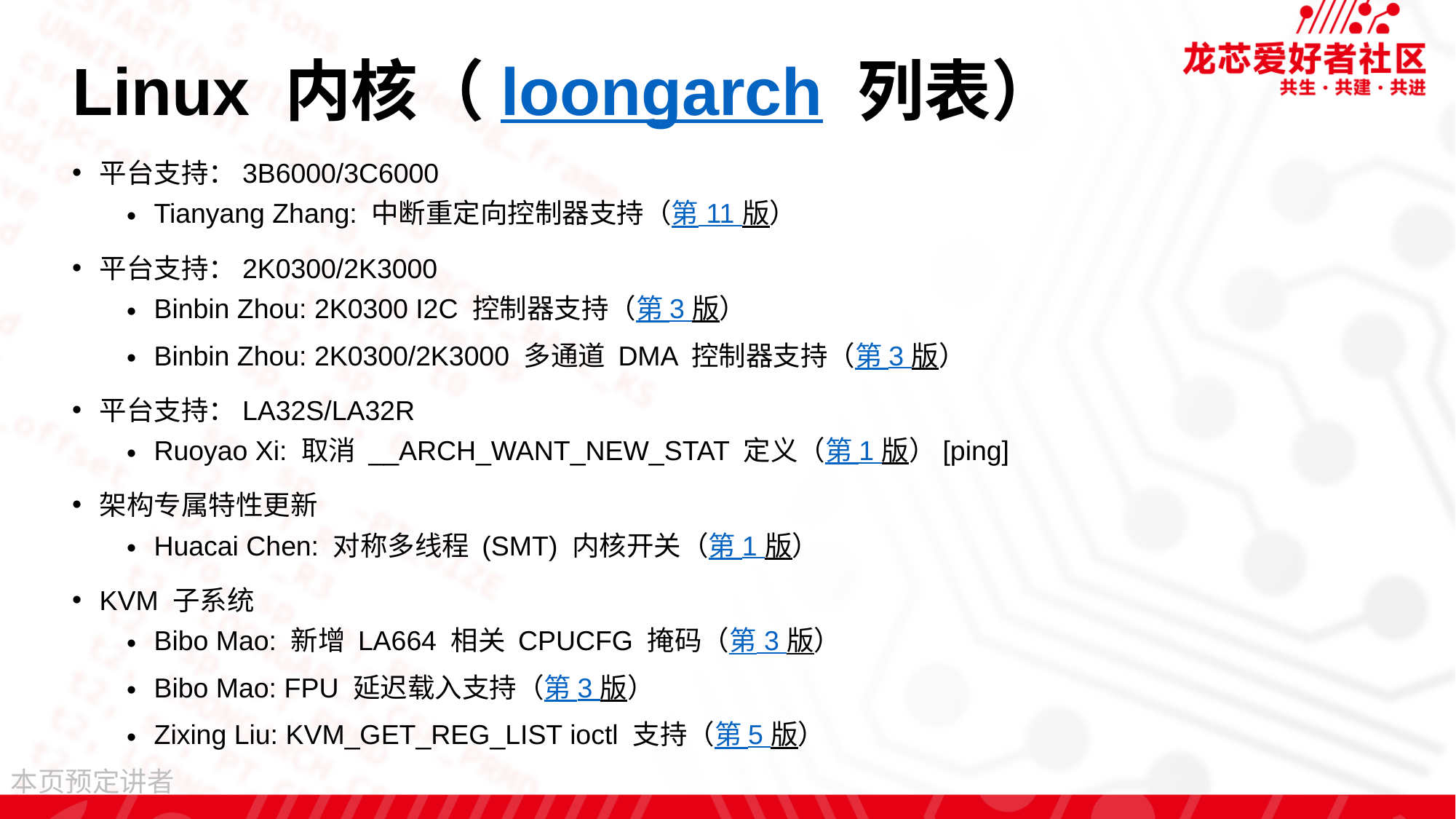

# Linux 内核（loongarch 列表）
平台支持：3B6000/3C6000
Tianyang Zhang: 中断重定向控制器支持（第 11 版）
平台支持：2K0300/2K3000
Binbin Zhou: 2K0300 I2C 控制器支持（第 3 版）
Binbin Zhou: 2K0300/2K3000 多通道 DMA 控制器支持（第 3 版）
平台支持：LA32S/LA32R
Ruoyao Xi: 取消 __ARCH_WANT_NEW_STAT 定义（第 1 版）[ping]
架构专属特性更新
Huacai Chen: 对称多线程 (SMT) 内核开关（第 1 版）
KVM 子系统
Bibo Mao: 新增 LA664 相关 CPUCFG 掩码（第 3 版）
Bibo Mao: FPU 延迟载入支持（第 3 版）
Zixing Liu: KVM_GET_REG_LIST ioctl 支持（第 5 版）